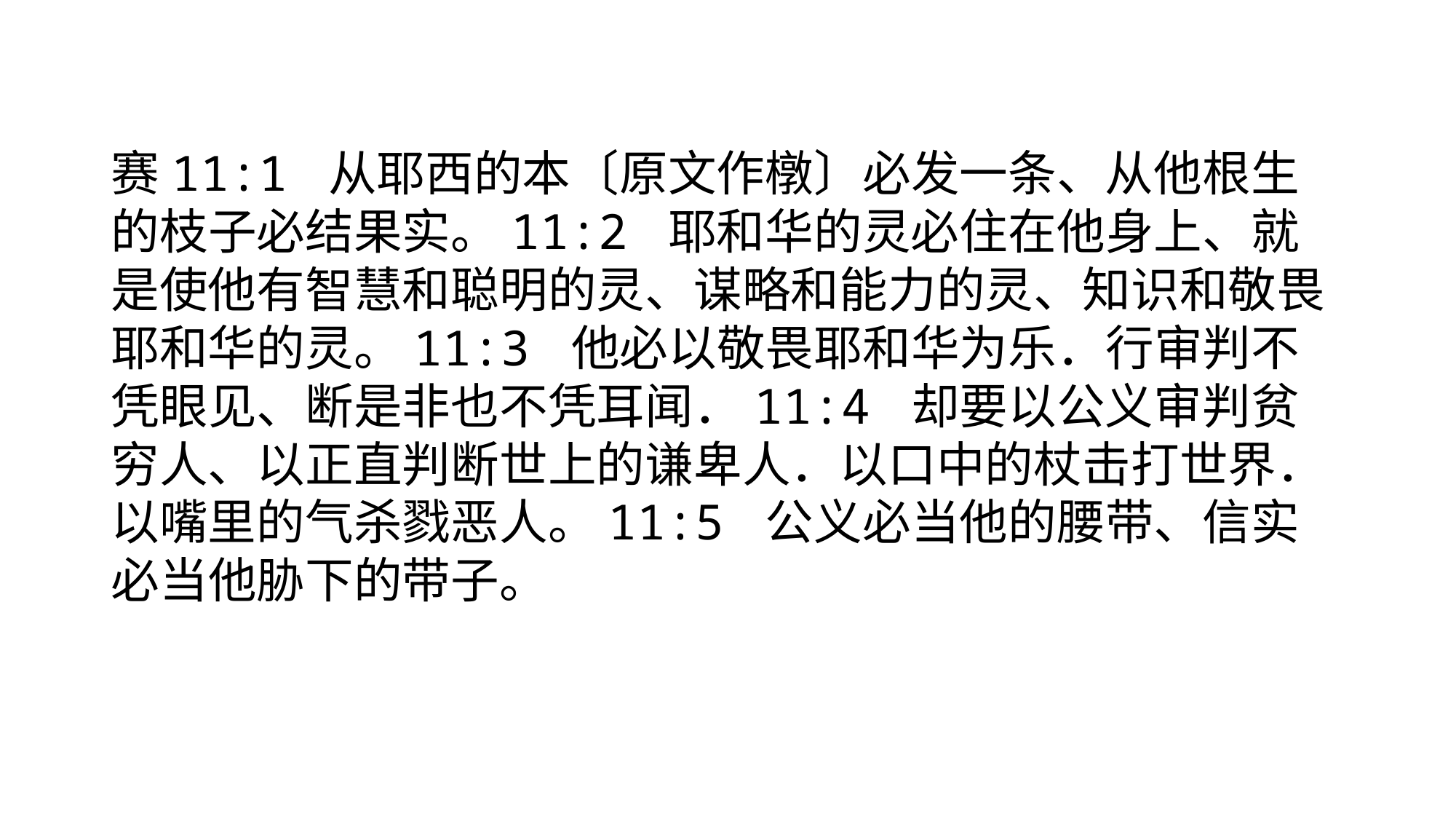

#
赛11:1 从耶西的本〔原文作橔〕必发一条、从他根生的枝子必结果实。11:2 耶和华的灵必住在他身上、就是使他有智慧和聪明的灵、谋略和能力的灵、知识和敬畏耶和华的灵。11:3 他必以敬畏耶和华为乐．行审判不凭眼见、断是非也不凭耳闻．11:4 却要以公义审判贫穷人、以正直判断世上的谦卑人．以口中的杖击打世界．以嘴里的气杀戮恶人。11:5 公义必当他的腰带、信实必当他胁下的带子。